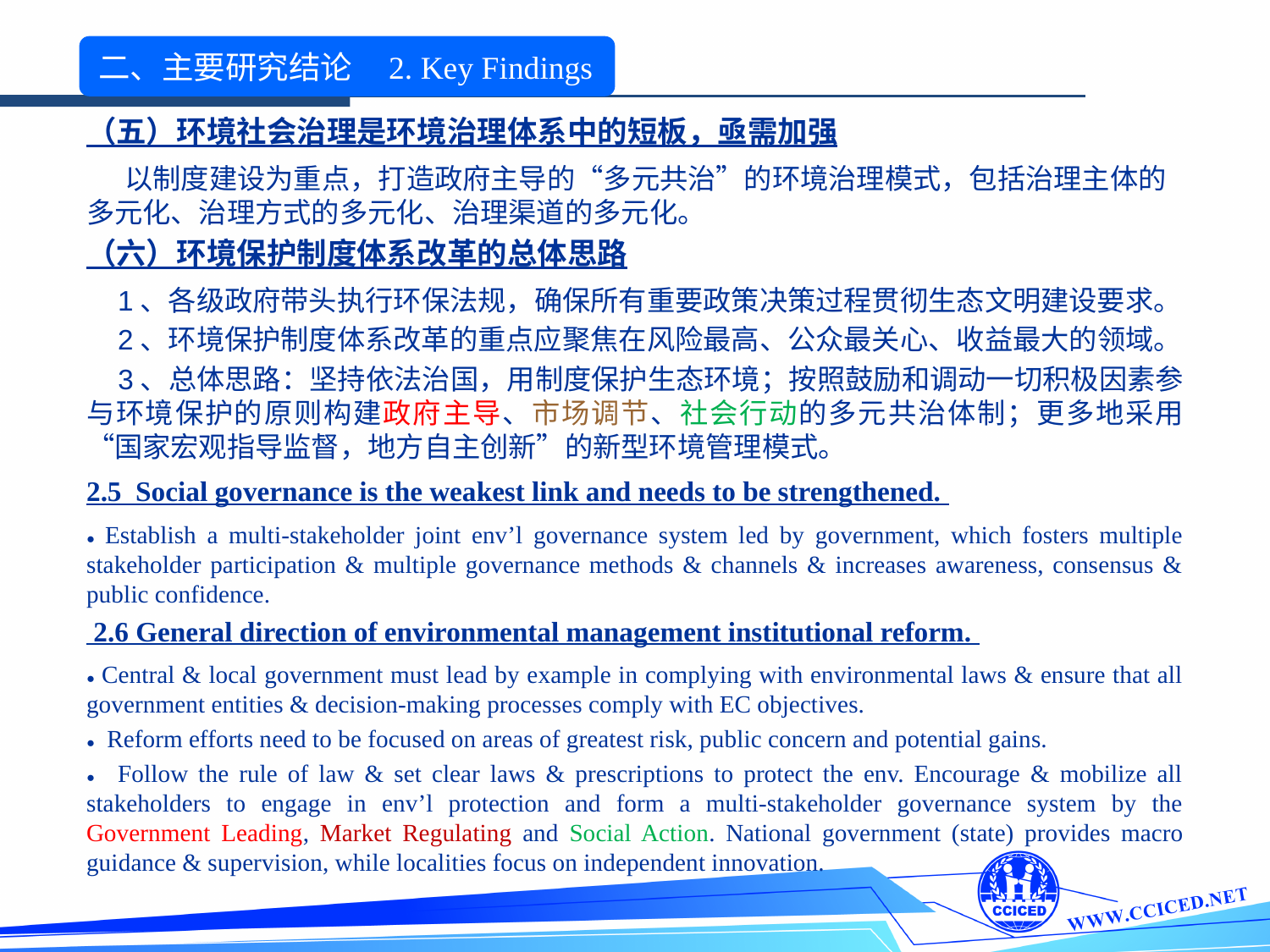

二、主要研究结论    2. Key Findings
（五）环境社会治理是环境治理体系中的短板，亟需加强
     以制度建设为重点，打造政府主导的“多元共治”的环境治理模式，包括治理主体的多元化、治理方式的多元化、治理渠道的多元化。
（六）环境保护制度体系改革的总体思路
    1、各级政府带头执行环保法规，确保所有重要政策决策过程贯彻生态文明建设要求。
    2、环境保护制度体系改革的重点应聚焦在风险最高、公众最关心、收益最大的领域。
    3、总体思路：坚持依法治国，用制度保护生态环境；按照鼓励和调动一切积极因素参与环境保护的原则构建政府主导、市场调节、社会行动的多元共治体制；更多地采用“国家宏观指导监督，地方自主创新”的新型环境管理模式。
2.5  Social governance is the weakest link and needs to be strengthened.
● Establish a multi-stakeholder joint env’l governance system led by government, which fosters multiple stakeholder participation & multiple governance methods & channels & increases awareness, consensus & public confidence.
 2.6 General direction of environmental management institutional reform.
● Central & local government must lead by example in complying with environmental laws & ensure that all government entities & decision-making processes comply with EC objectives.
●  Reform efforts need to be focused on areas of greatest risk, public concern and potential gains.
●   Follow the rule of law & set clear laws & prescriptions to protect the env. Encourage & mobilize all stakeholders to engage in env’l protection and form a multi-stakeholder governance system by the Government Leading, Market Regulating and Social Action. National government (state) provides macro guidance & supervision, while localities focus on independent innovation.